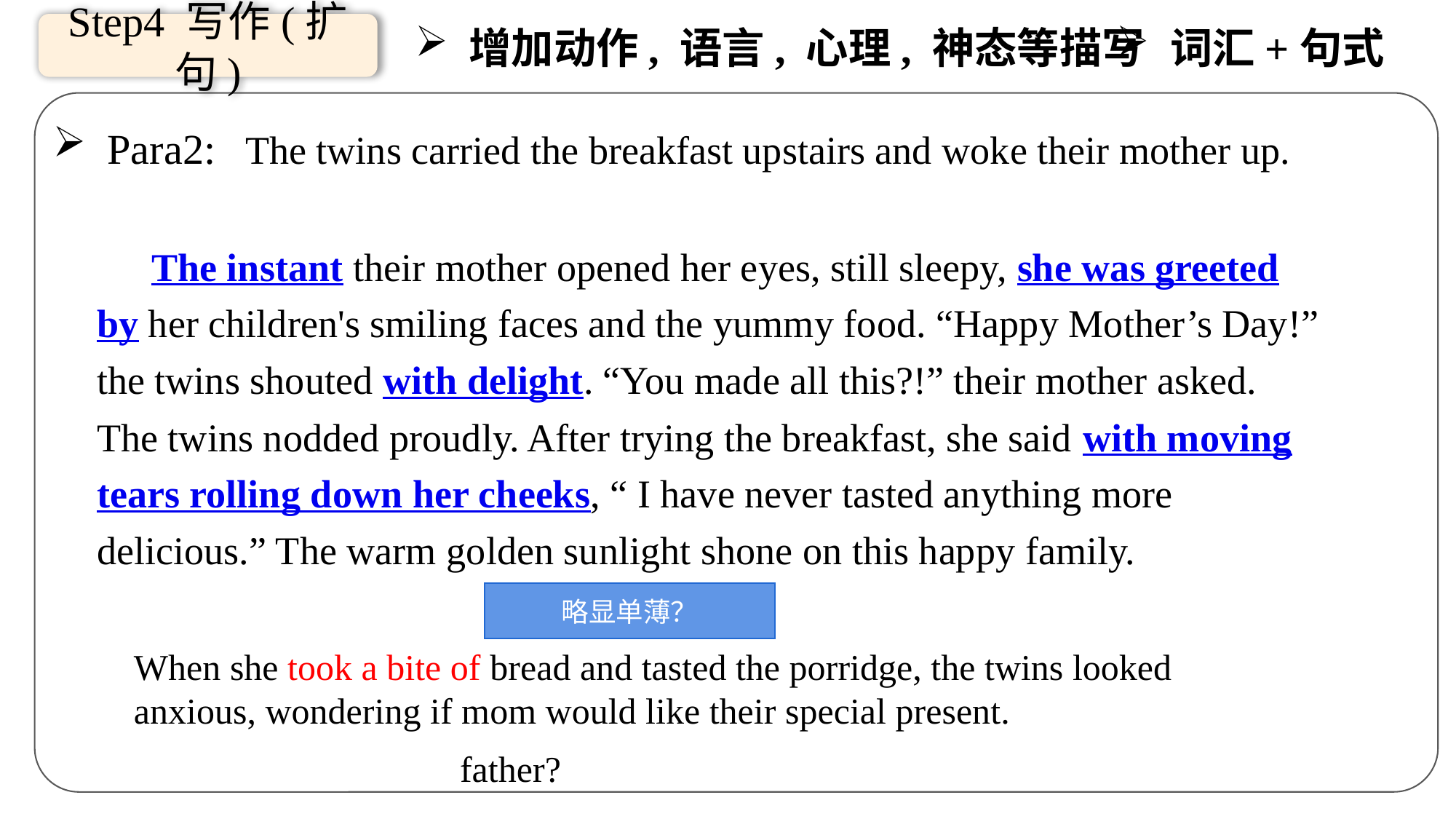

Step4 写作(扩句)
 增加动作, 语言, 心理, 神态等描写
 词汇+句式

Para2:   The twins carried the breakfast upstairs and woke their mother up.
The instant their mother opened her eyes, still sleepy, she was greeted by her children's smiling faces and the yummy food. “Happy Mother’s Day!” the twins shouted with delight. “You made all this?!” their mother asked. The twins nodded proudly. After trying the breakfast, she said with moving tears rolling down her cheeks, “ I have never tasted anything more delicious.” The warm golden sunlight shone on this happy family.

略显单薄？
When she took a bite of bread and tasted the porridge, the twins looked anxious, wondering if mom would like their special present.
  father?